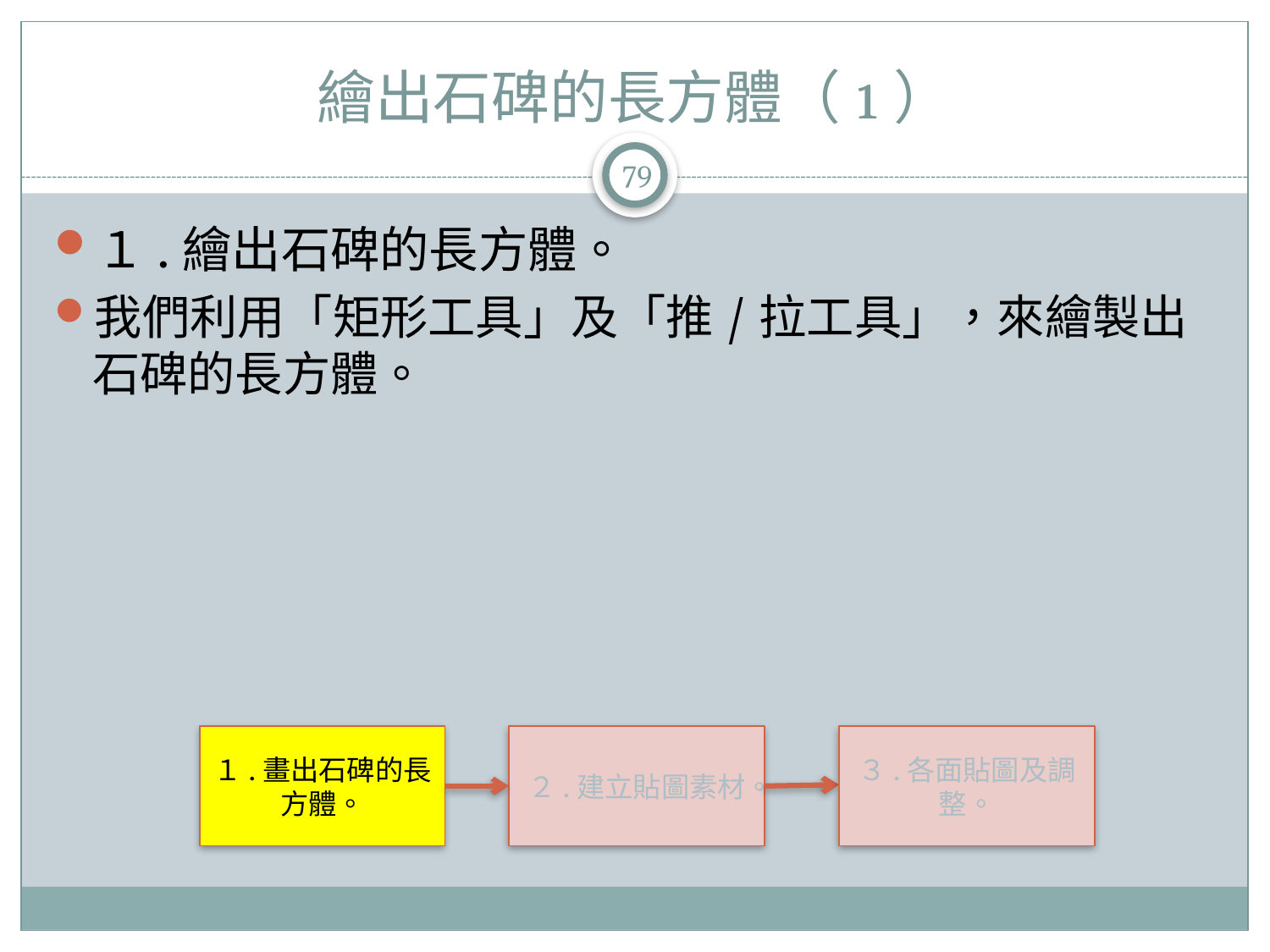

# 繪出石碑的長方體（1）
79
１.繪出石碑的長方體。
我們利用「矩形工具」及「推/拉工具」，來繪製出石碑的長方體。

１.畫出石碑的長方體。
２.建立貼圖素材。
３.各面貼圖及調整。